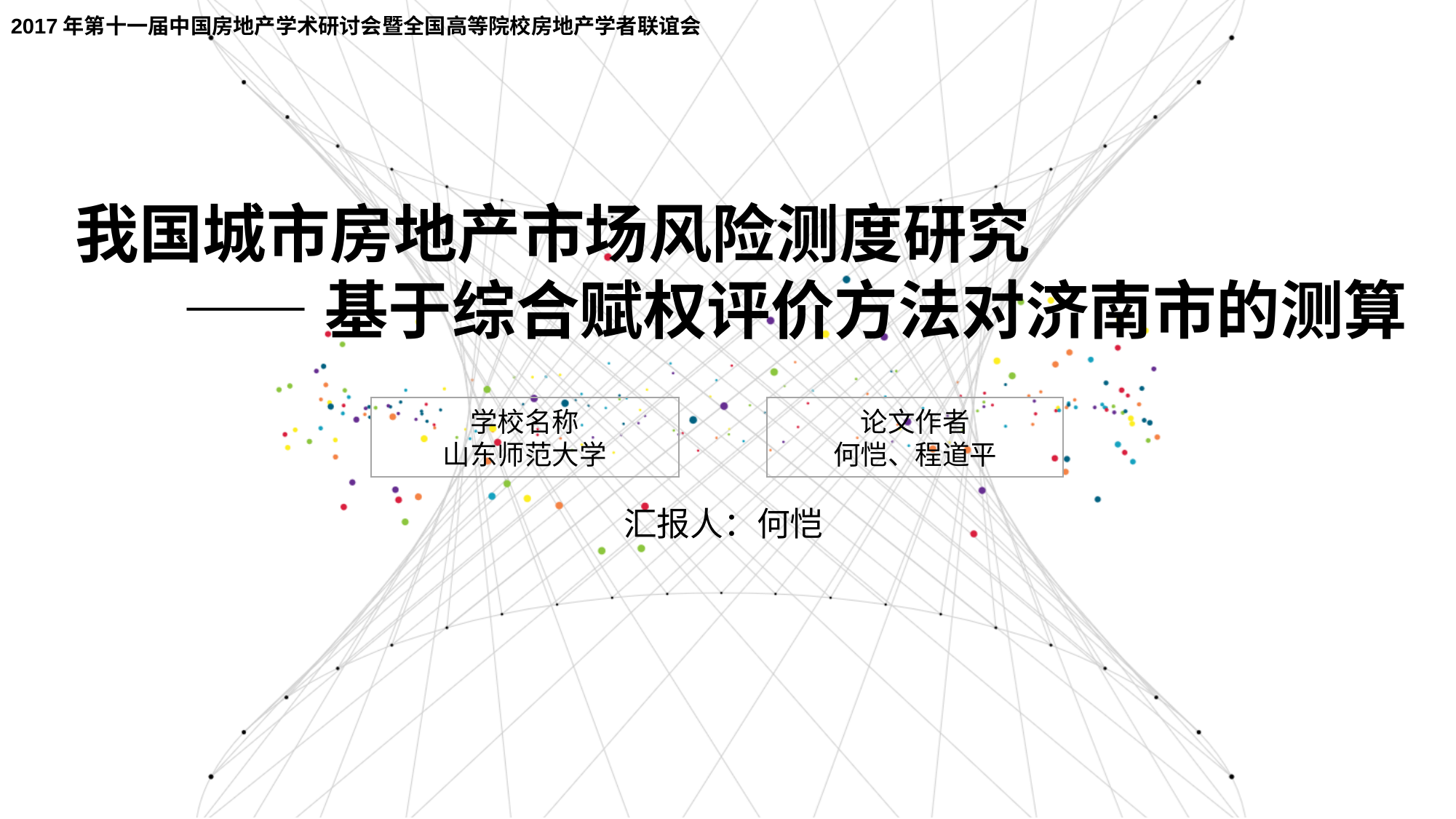

2017年第十一届中国房地产学术研讨会暨全国高等院校房地产学者联谊会
我国城市房地产市场风险测度研究
——基于综合赋权评价方法对济南市的测算
学校名称
山东师范大学
论文作者
何恺、程道平
汇报人：何恺